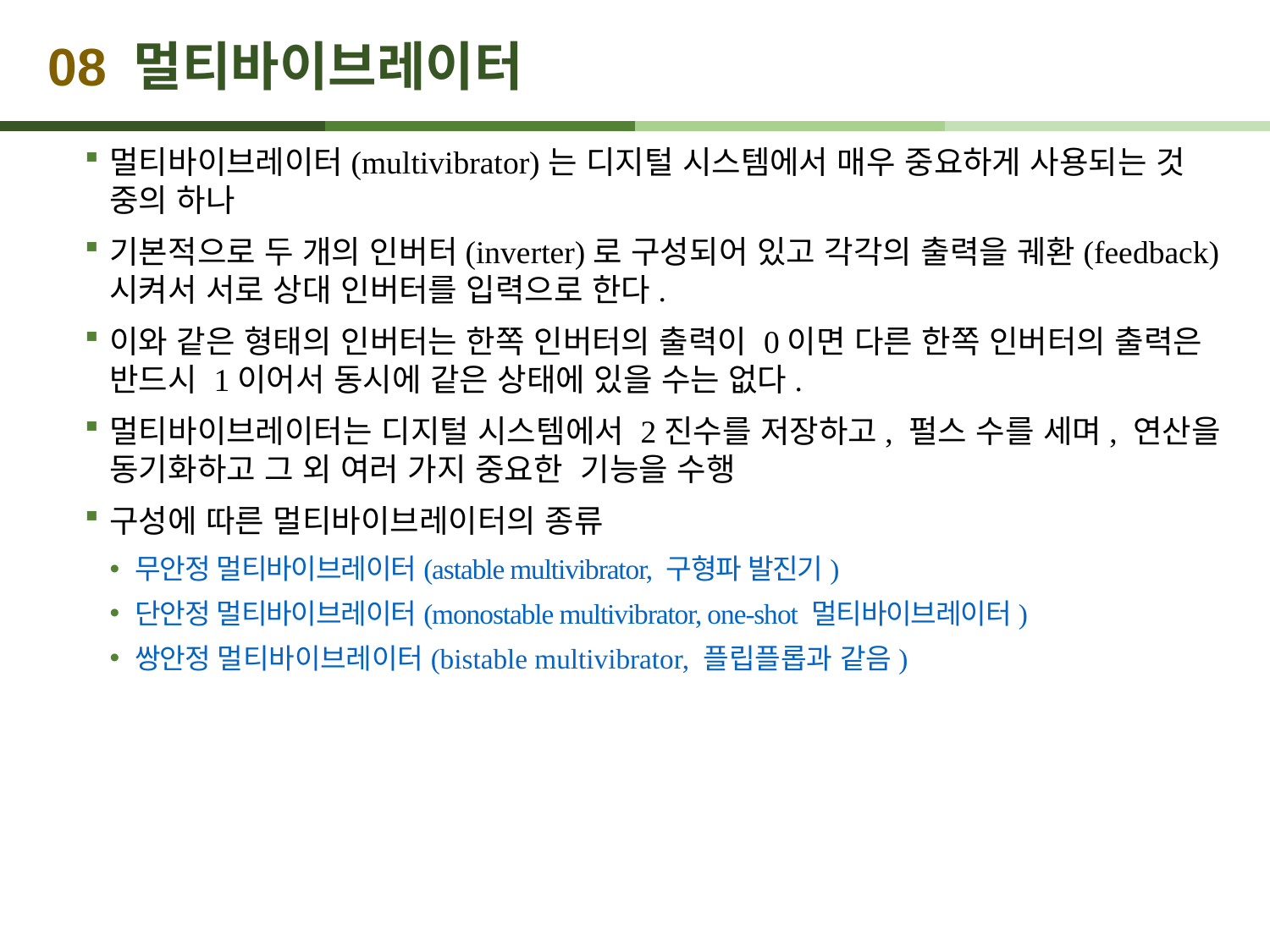

# 08 멀티바이브레이터
멀티바이브레이터(multivibrator)는 디지털 시스템에서 매우 중요하게 사용되는 것 중의 하나
기본적으로 두 개의 인버터(inverter)로 구성되어 있고 각각의 출력을 궤환(feedback)시켜서 서로 상대 인버터를 입력으로 한다.
이와 같은 형태의 인버터는 한쪽 인버터의 출력이 0이면 다른 한쪽 인버터의 출력은 반드시 1이어서 동시에 같은 상태에 있을 수는 없다.
멀티바이브레이터는 디지털 시스템에서 2진수를 저장하고, 펄스 수를 세며, 연산을 동기화하고 그 외 여러 가지 중요한  기능을 수행
구성에 따른 멀티바이브레이터의 종류
무안정 멀티바이브레이터(astable multivibrator, 구형파 발진기)
단안정 멀티바이브레이터(monostable multivibrator, one-shot 멀티바이브레이터)
쌍안정 멀티바이브레이터(bistable multivibrator, 플립플롭과 같음)